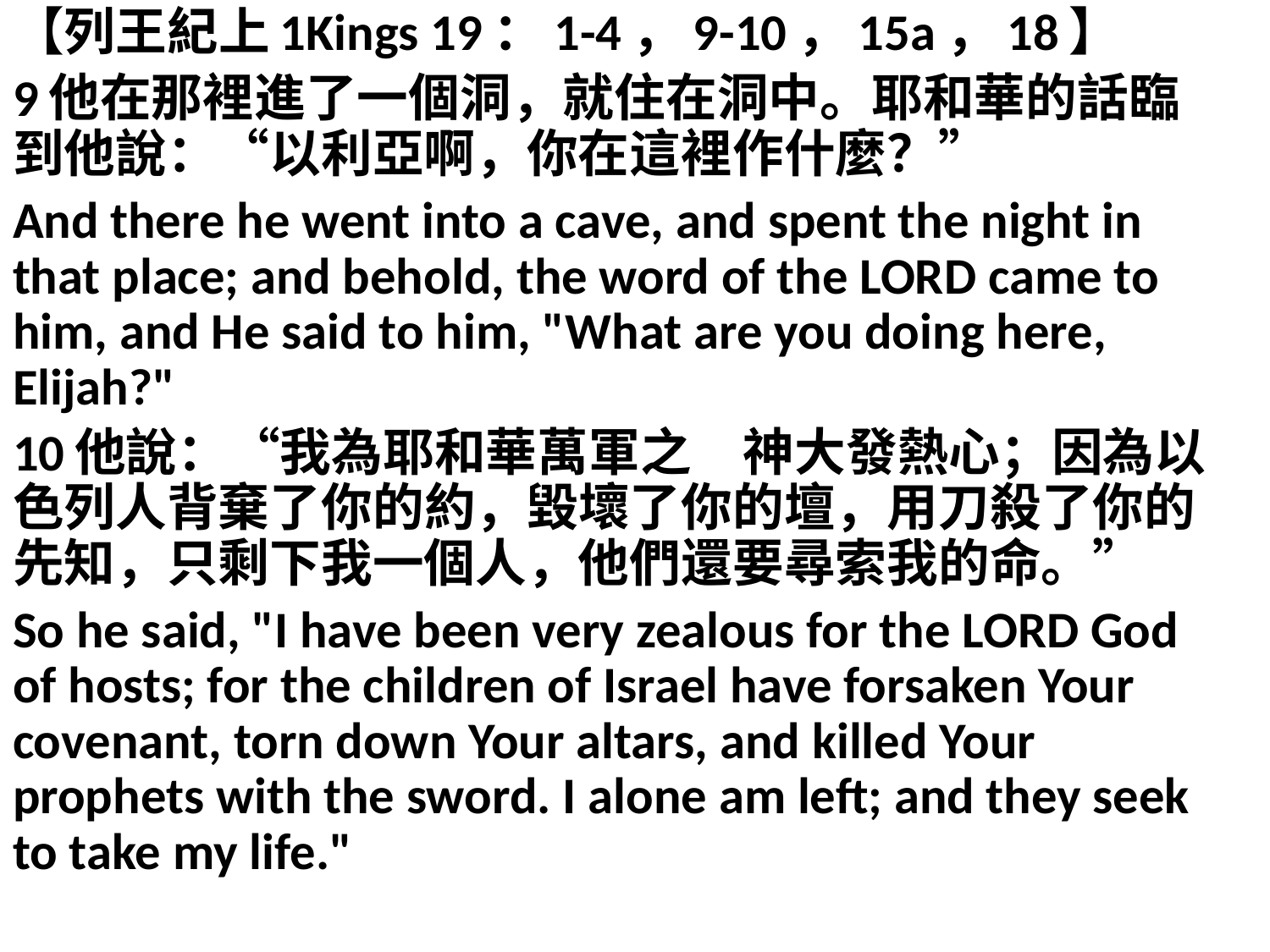

【列王紀上1Kings 19：1-4，9-10，15a，18】
9他在那裡進了一個洞，就住在洞中。耶和華的話臨到他說：“以利亞啊，你在這裡作什麼？”
And there he went into a cave, and spent the night in that place; and behold, the word of the LORD came to him, and He said to him, "What are you doing here, Elijah?"
10他說：“我為耶和華萬軍之　神大發熱心；因為以色列人背棄了你的約，毀壞了你的壇，用刀殺了你的先知，只剩下我一個人，他們還要尋索我的命。”
So he said, "I have been very zealous for the LORD God of hosts; for the children of Israel have forsaken Your covenant, torn down Your altars, and killed Your prophets with the sword. I alone am left; and they seek to take my life."